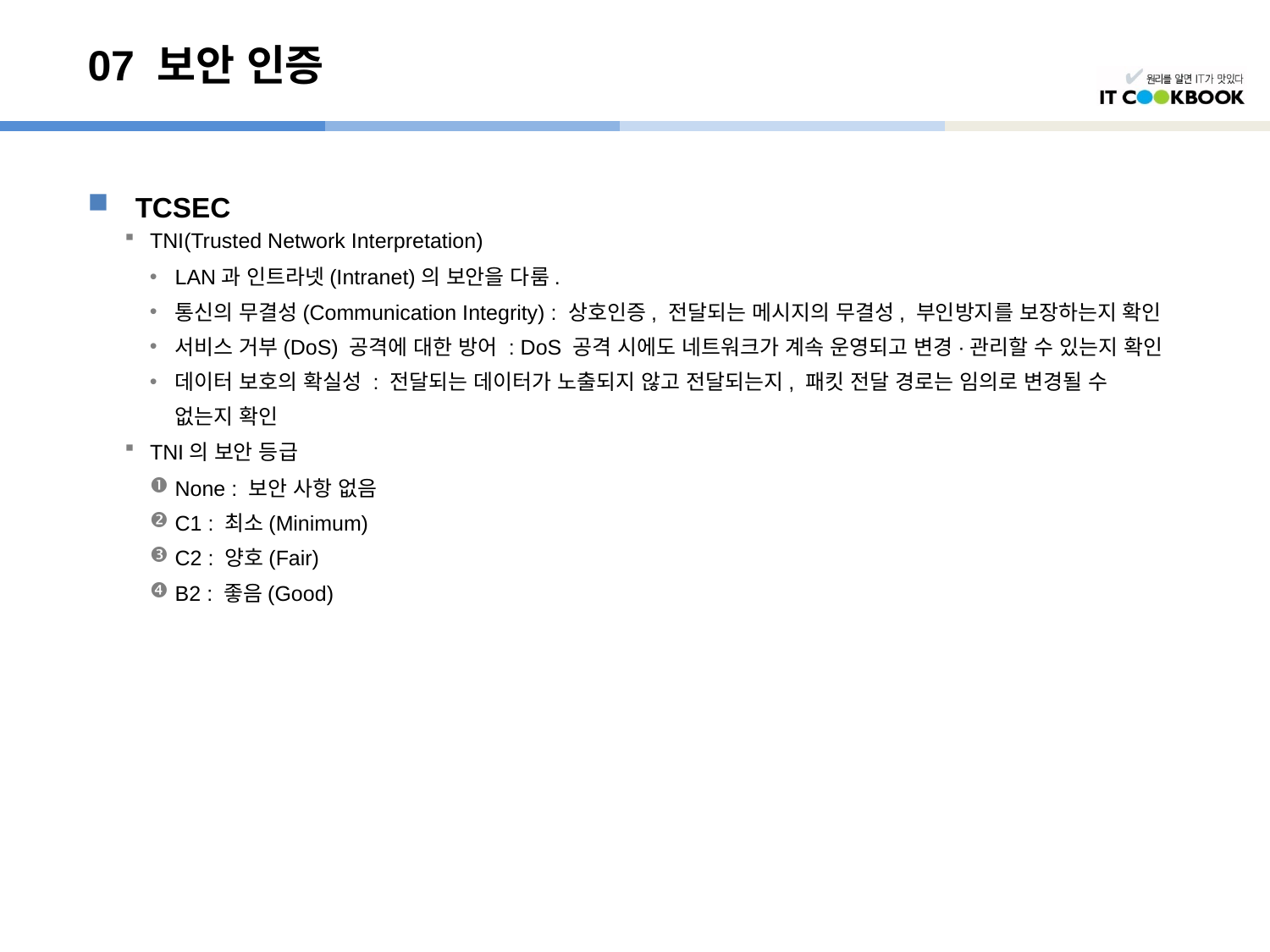

# 07 보안 인증
TCSEC
TNI(Trusted Network Interpretation)
LAN과 인트라넷(Intranet)의 보안을 다룸.
통신의 무결성(Communication Integrity) : 상호인증, 전달되는 메시지의 무결성, 부인방지를 보장하는지 확인
서비스 거부(DoS) 공격에 대한 방어 : DoS 공격 시에도 네트워크가 계속 운영되고 변경·관리할 수 있는지 확인
데이터 보호의 확실성 : 전달되는 데이터가 노출되지 않고 전달되는지, 패킷 전달 경로는 임의로 변경될 수
	없는지 확인
TNI의 보안 등급
None : 보안 사항 없음
C1 : 최소(Minimum)
C2 : 양호(Fair)
B2 : 좋음(Good)